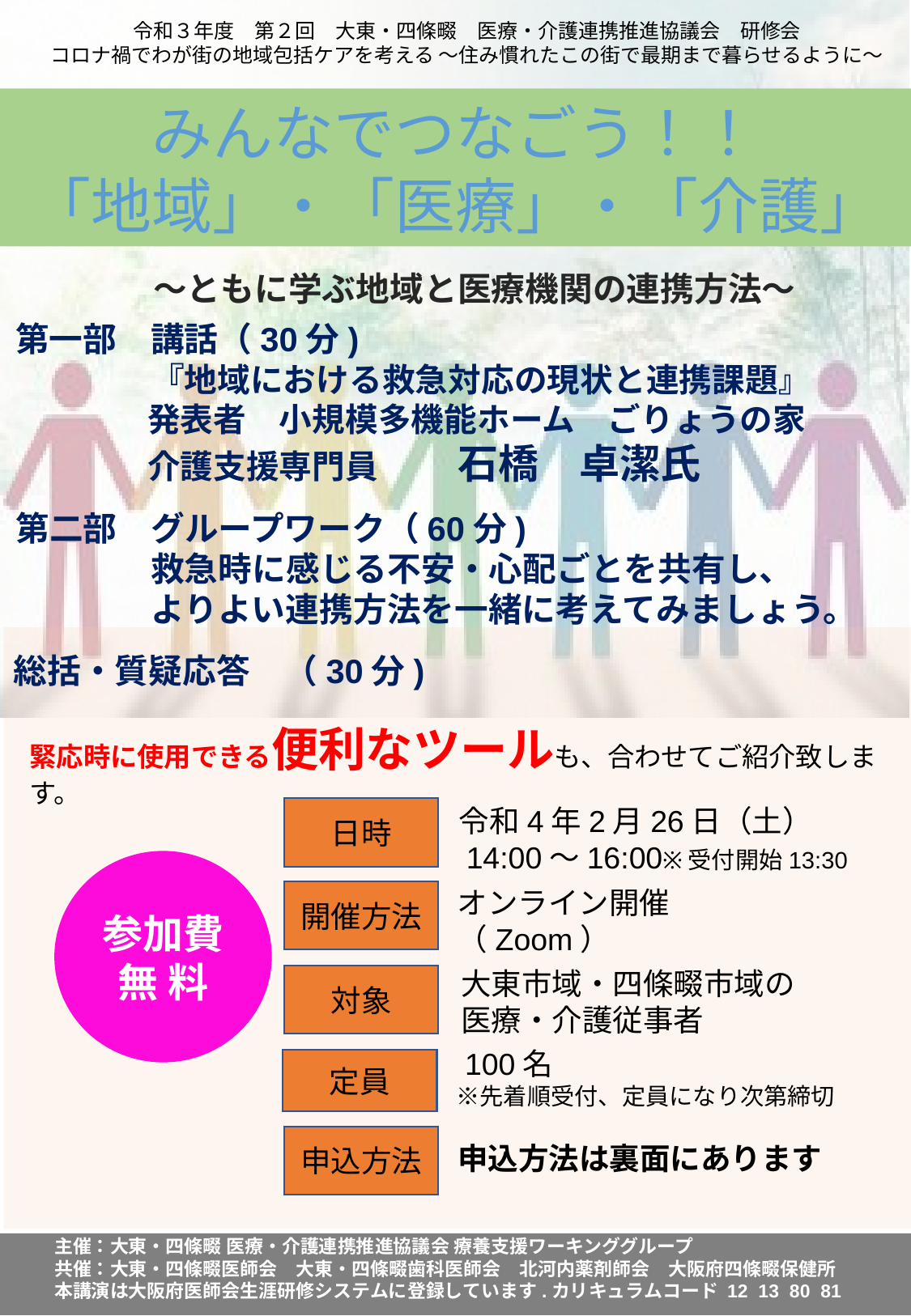

令和３年度　第２回　大東・四條畷　医療・介護連携推進協議会　研修会
コロナ禍でわが街の地域包括ケアを考える ～住み慣れたこの街で最期まで暮らせるように～

みんなでつなごう！！
「地域」・「医療」・「介護」
 ～ともに学ぶ地域と医療機関の連携方法～
第一部　講話（30分)
　　　　『地域における救急対応の現状と連携課題』
　　　　発表者　小規模多機能ホーム　ごりょうの家
　　　　介護支援専門員 　   　石橋　卓潔氏
第二部　グループワーク（60分)
　　　　救急時に感じる不安・心配ごとを共有し、
　　　　よりよい連携方法を一緒に考えてみましょう。

総括・質疑応答　（30分)

緊応時に使用できる便利なツールも、合わせてご紹介致します。
日時
　令和4年2月26日（土）
　14:00～16:00※受付開始13:30
　オンライン開催
　（Zoom）
　大東市域・四條畷市域の
　医療・介護従事者
　100名
　 ※先着順受付、定員になり次第締切
参加費
無 料
開催方法
対象
定員

　申込方法は裏面にあります
申込方法
主催：大東・四條畷 医療・介護連携推進協議会 療養支援ワーキンググループ
共催：大東・四條畷医師会　大東・四條畷歯科医師会　北河内薬剤師会　大阪府四條畷保健所
本講演は大阪府医師会生涯研修システムに登録しています.カリキュラムコード 12  13  80  81